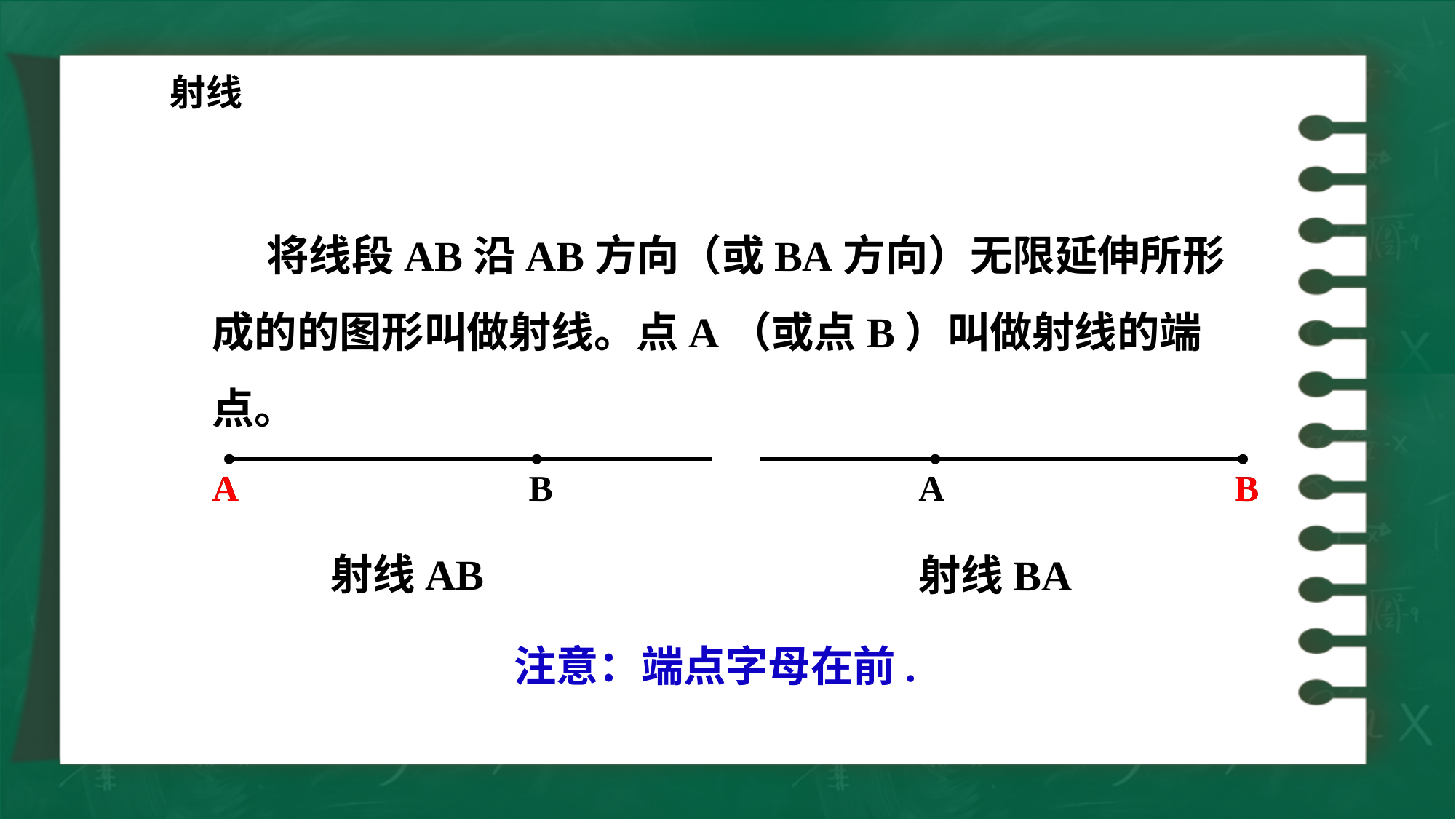

射线
将线段AB沿AB方向（或BA方向）无限延伸所形成的的图形叫做射线。点A（或点B）叫做射线的端点。
A
A
B
A
B
B
射线AB
射线BA
注意：端点字母在前.